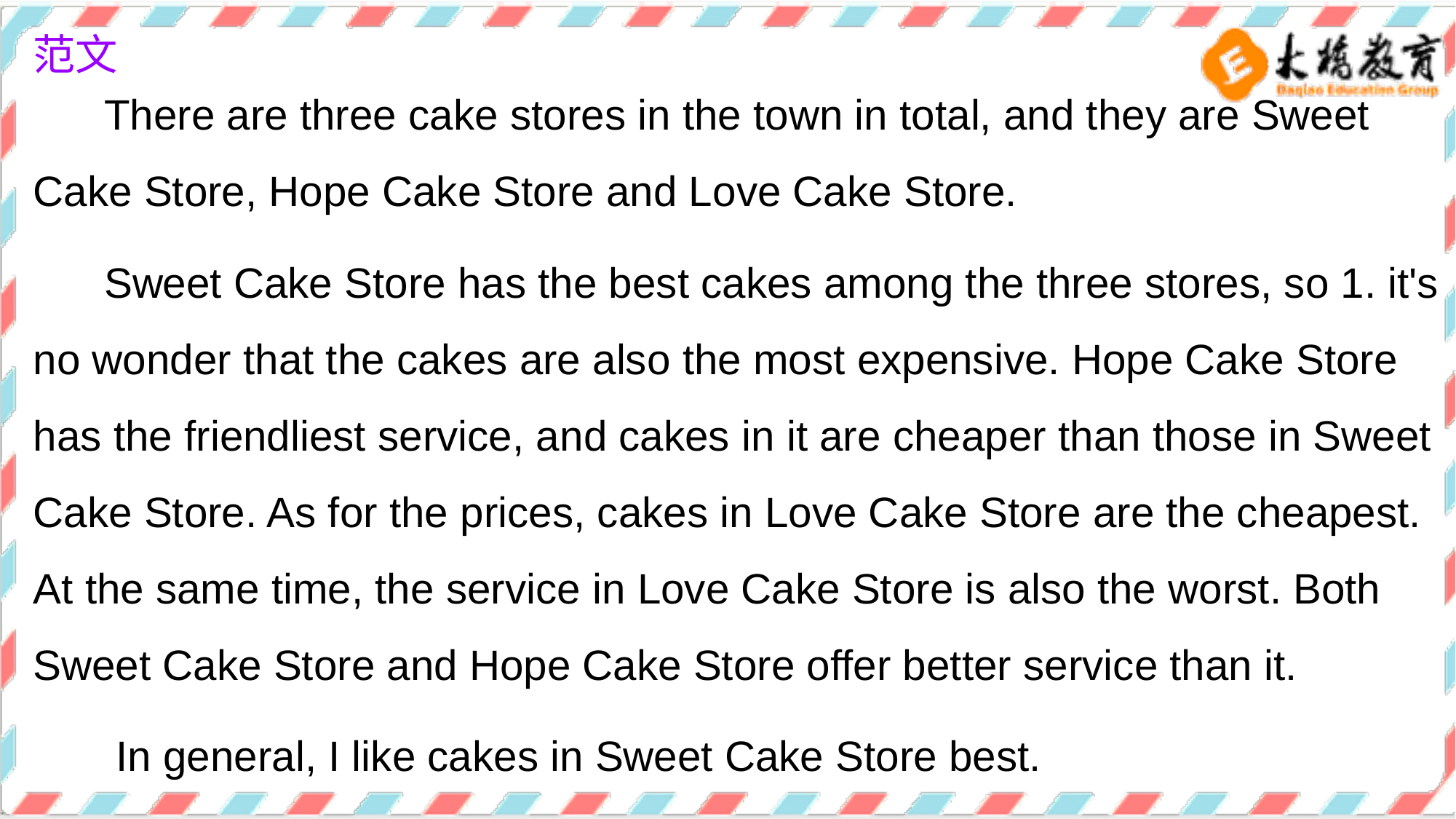

# 范文
      There are three cake stores in the town in total, and they are Sweet Cake Store, Hope Cake Store and Love Cake Store.
      Sweet Cake Store has the best cakes among the three stores, so 1. it's no wonder that the cakes are also the most expensive. Hope Cake Store has the friendliest service, and cakes in it are cheaper than those in Sweet Cake Store. As for the prices, cakes in Love Cake Store are the cheapest. At the same time, the service in Love Cake Store is also the worst. Both Sweet Cake Store and Hope Cake Store offer better service than it.
       In general, I like cakes in Sweet Cake Store best.